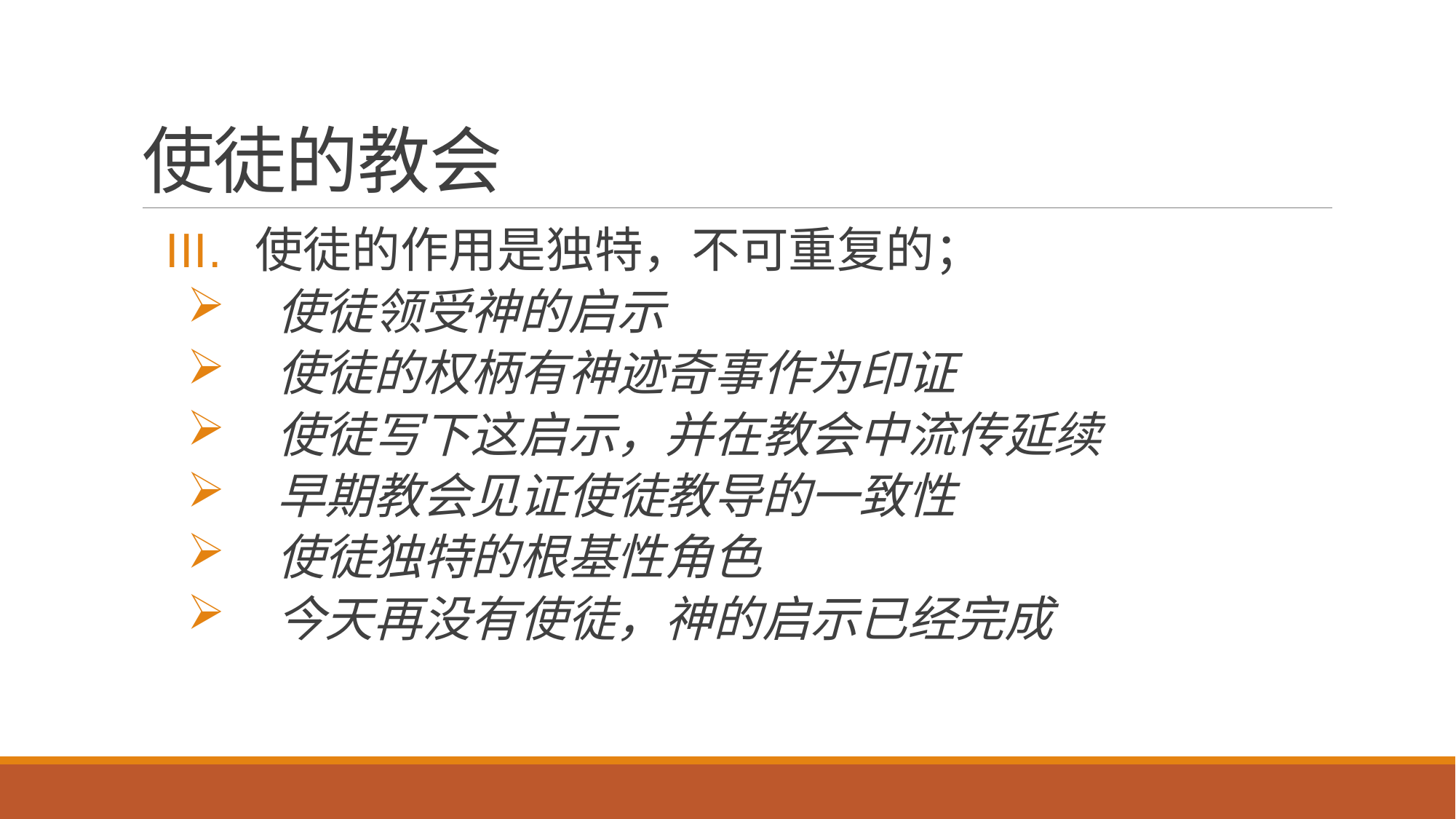

# 使徒的教会
使徒的作用是独特，不可重复的；
使徒领受神的启示
使徒的权柄有神迹奇事作为印证
使徒写下这启示，并在教会中流传延续
早期教会见证使徒教导的一致性
使徒独特的根基性角色
今天再没有使徒，神的启示已经完成